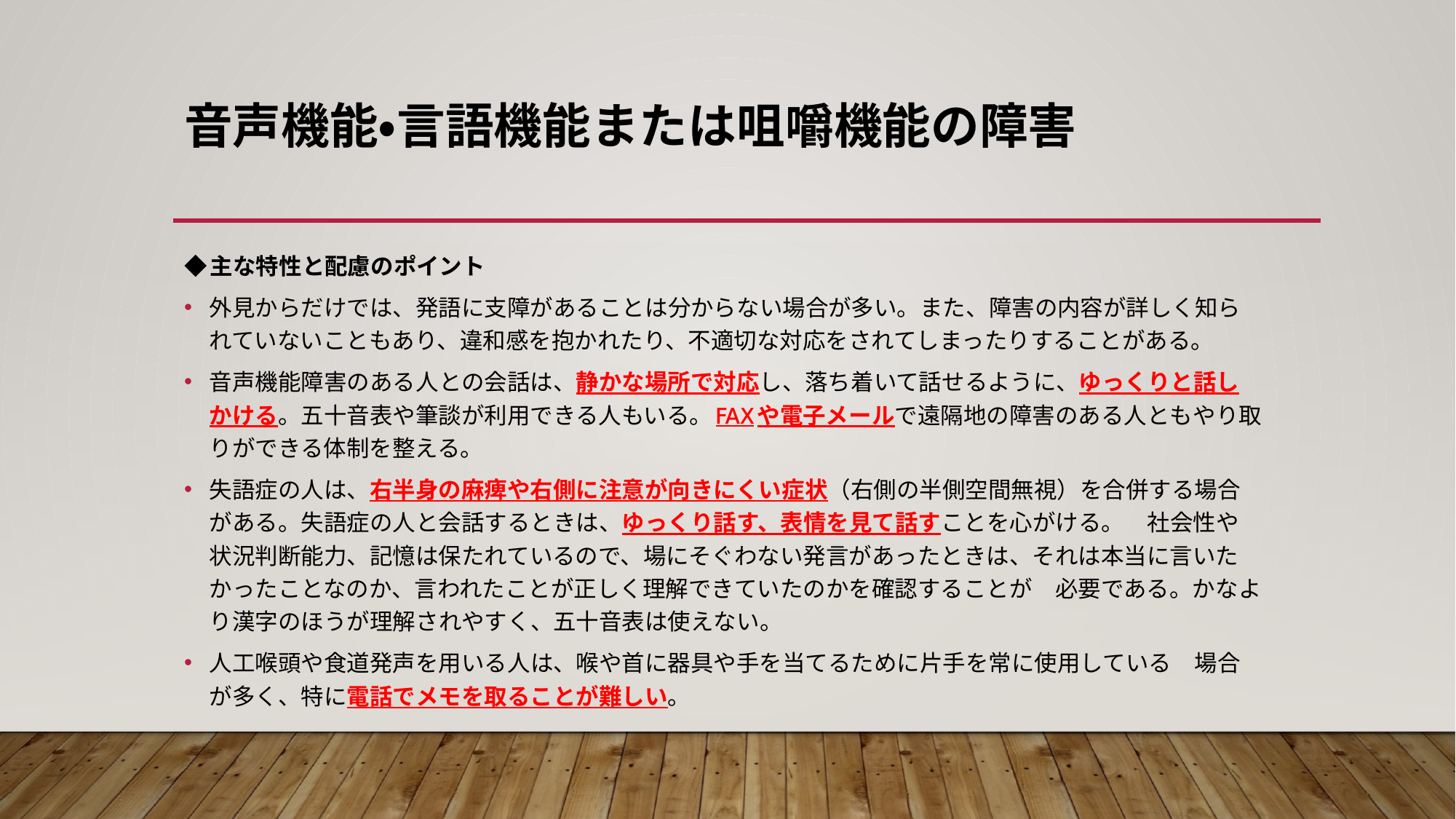

# 音声機能・言語機能または咀嚼機能の障害
◆主な特性と配慮のポイント
外見からだけでは、発語に支障があることは分からない場合が多い。また、障害の内容が詳しく知られていないこともあり、違和感を抱かれたり、不適切な対応をされてしまったりすることがある。
音声機能障害のある人との会話は、静かな場所で対応し、落ち着いて話せるように、ゆっくりと話しかける。五十音表や筆談が利用できる人もいる。FAXや電子メールで遠隔地の障害のある人ともやり取りができる体制を整える。
失語症の人は、右半身の麻痺や右側に注意が向きにくい症状（右側の半側空間無視）を合併する場合がある。失語症の人と会話するときは、ゆっくり話す、表情を見て話すことを心がける。　社会性や状況判断能力、記憶は保たれているので、場にそぐわない発言があったときは、それは本当に言いたかったことなのか、言われたことが正しく理解できていたのかを確認することが　必要である。かなより漢字のほうが理解されやすく、五十音表は使えない。
人工喉頭や食道発声を用いる人は、喉や首に器具や手を当てるために片手を常に使用している　場合が多く、特に電話でメモを取ることが難しい。